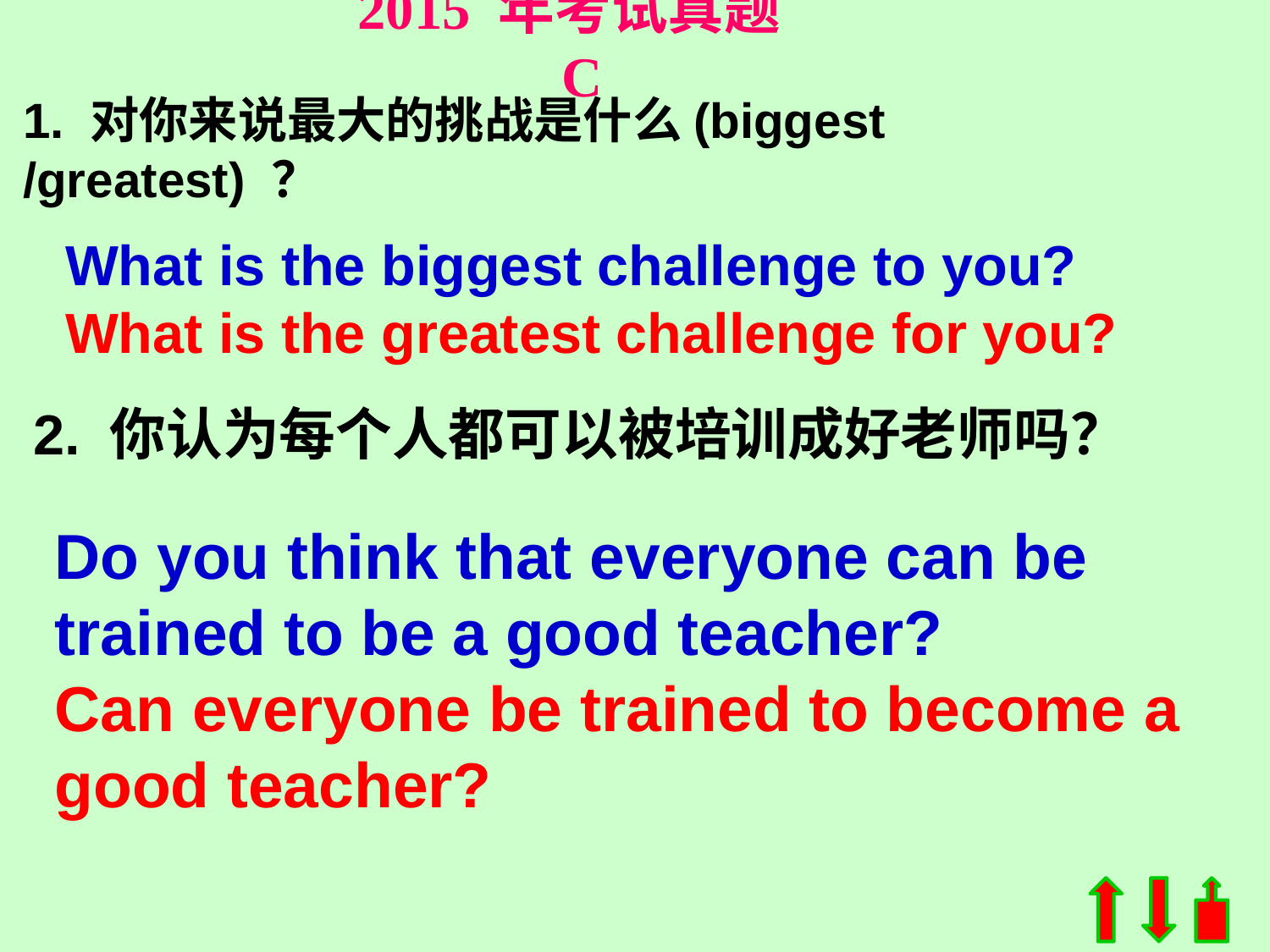

2015 年考试真题   C
1. 对你来说最大的挑战是什么(biggest /greatest) ？
What is the biggest challenge to you?
What is the greatest challenge for you?
2. 你认为每个人都可以被培训成好老师吗？
Do you think that everyone can be trained to be a good teacher?
Can everyone be trained to become a good teacher?